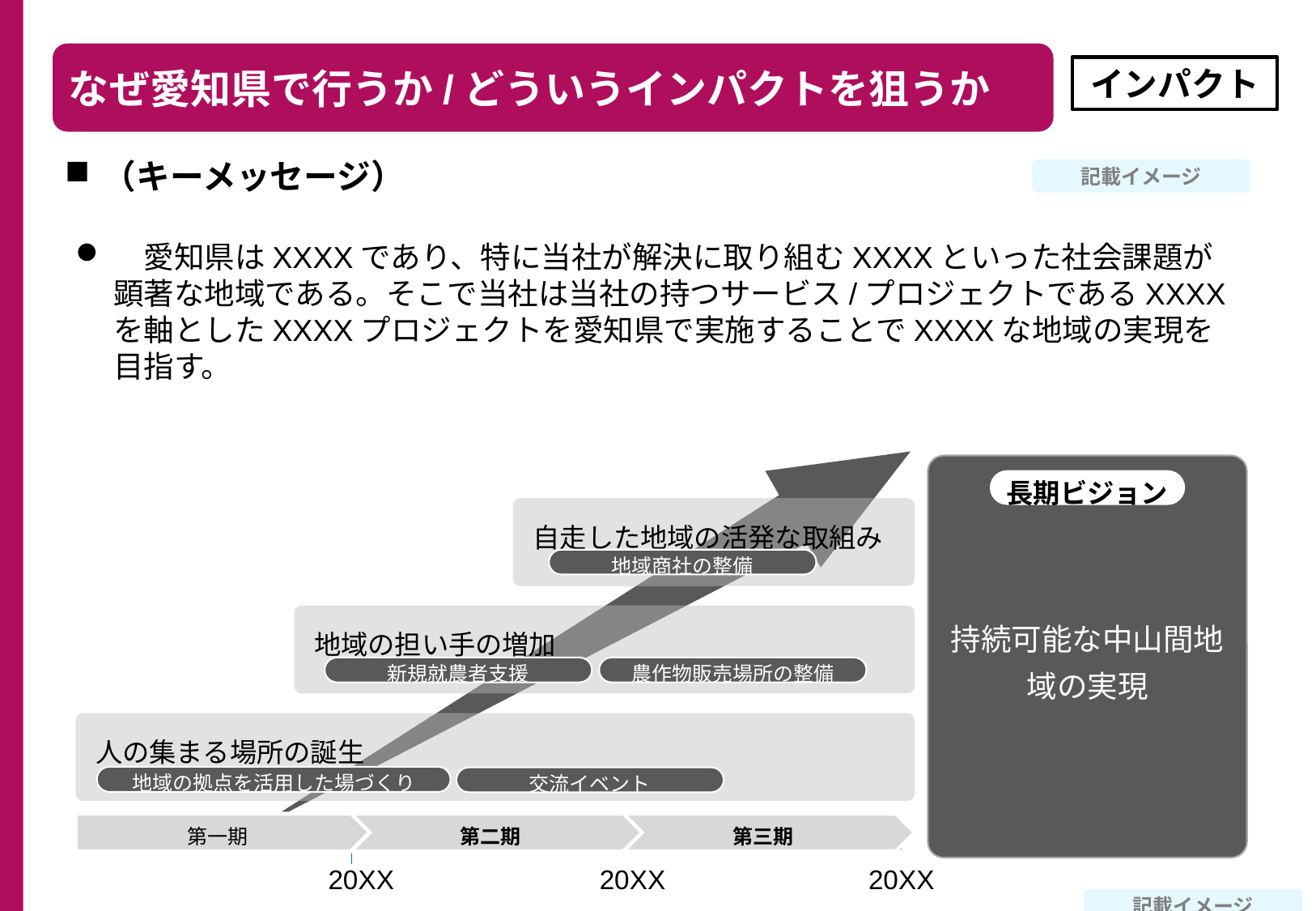

なぜ愛知県で行うか/どういうインパクトを狙うか
インパクト
（キーメッセージ）
記載イメージ
　愛知県はXXXXであり、特に当社が解決に取り組むXXXXといった社会課題が顕著な地域である。そこで当社は当社の持つサービス/プロジェクトであるXXXXを軸としたXXXXプロジェクトを愛知県で実施することでXXXXな地域の実現を目指す。

持続可能な中山間地域の実現
長期ビジョン
自走した地域の活発な取組み
地域商社の整備
地域の担い手の増加

新規就農者支援
農作物販売場所の整備
人の集まる場所の誕生
地域の拠点を活用した場づくり
交流イベント
第一期
第二期
第三期
20XX
20XX
20XX
記載イメージ